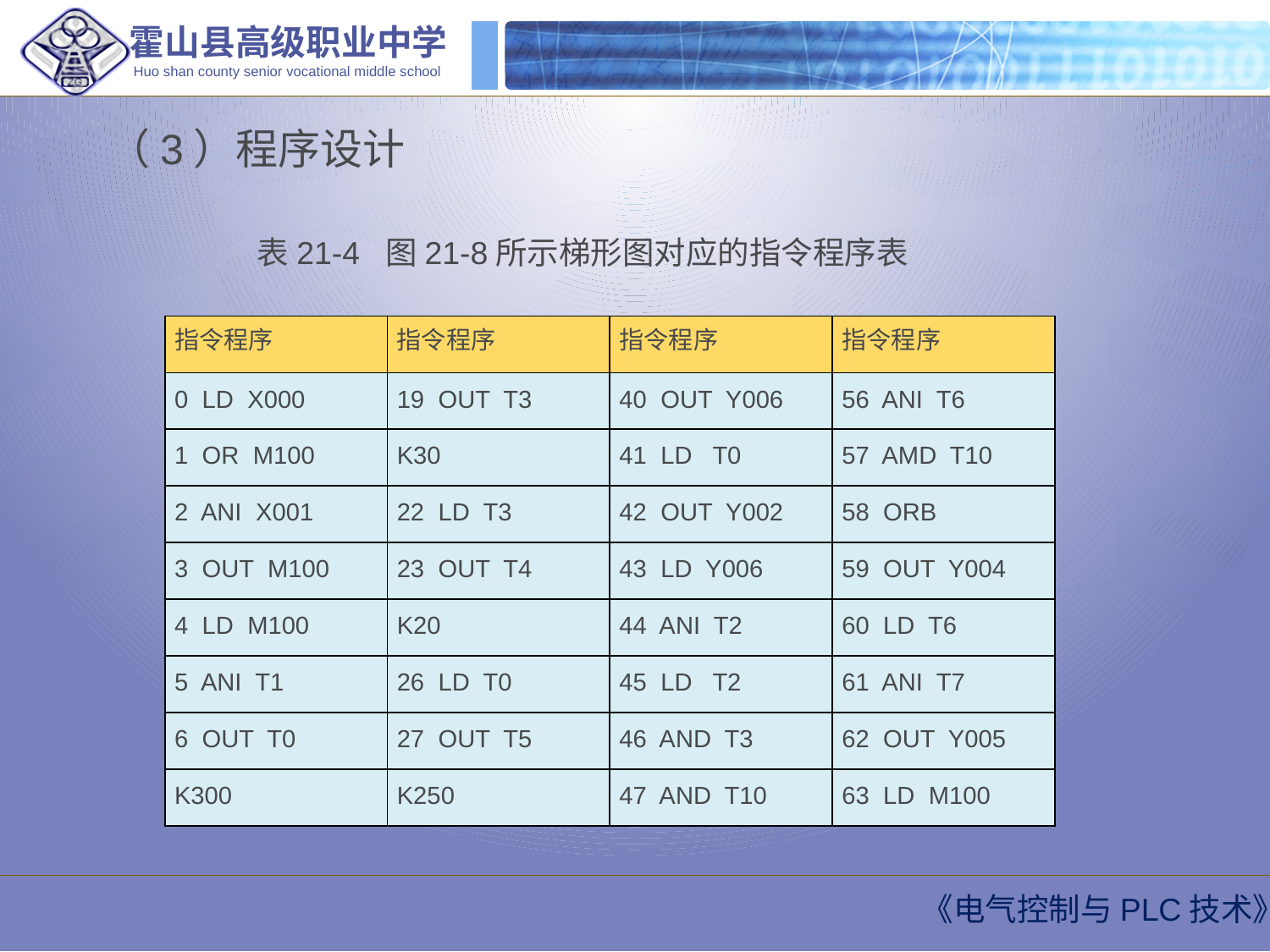

（3）程序设计
表21-4  图21-8所示梯形图对应的指令程序表
| 指令程序 | 指令程序 | 指令程序 | 指令程序 |
| --- | --- | --- | --- |
| 0 LD X000 | 19 OUT T3 | 40 OUT Y006 | 56 ANI T6 |
| 1 OR M100 | K30 | 41 LD T0 | 57 AMD T10 |
| 2 ANI X001 | 22 LD T3 | 42 OUT Y002 | 58 ORB |
| 3 OUT M100 | 23 OUT T4 | 43 LD Y006 | 59 OUT Y004 |
| 4 LD M100 | K20 | 44 ANI T2 | 60 LD T6 |
| 5 ANI T1 | 26 LD T0 | 45 LD T2 | 61 ANI T7 |
| 6 OUT T0 | 27 OUT T5 | 46 AND T3 | 62 OUT Y005 |
| K300 | K250 | 47 AND T10 | 63 LD M100 |